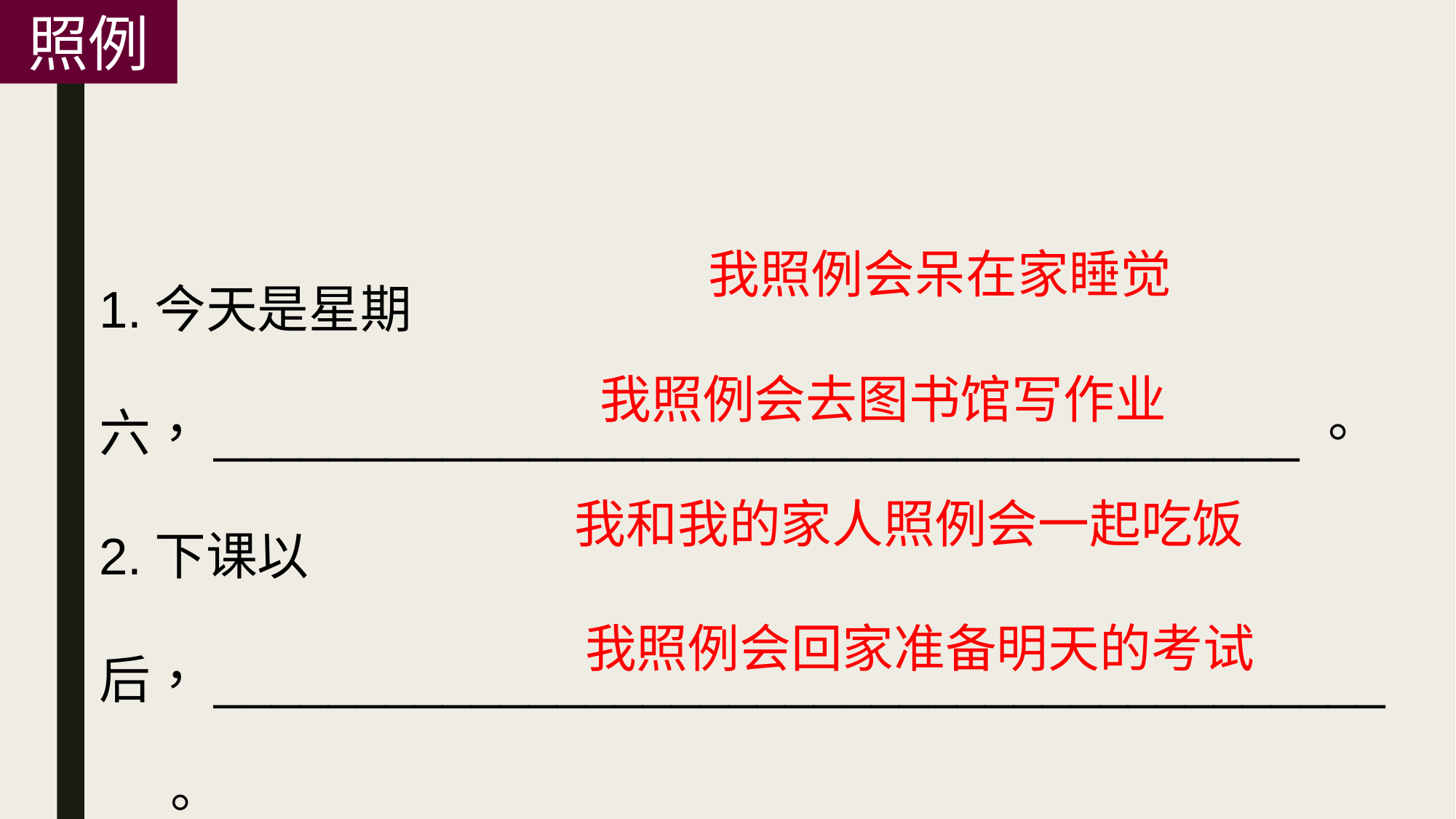

照例
1.今天是星期六，______________________________________。
2.下课以后，__________________________________________ 。
3.新年的时候，________________________________________。
4.考完试以后，________________________________________。
我照例会呆在家睡觉
我照例会去图书馆写作业
我和我的家人照例会一起吃饭
我照例会回家准备明天的考试